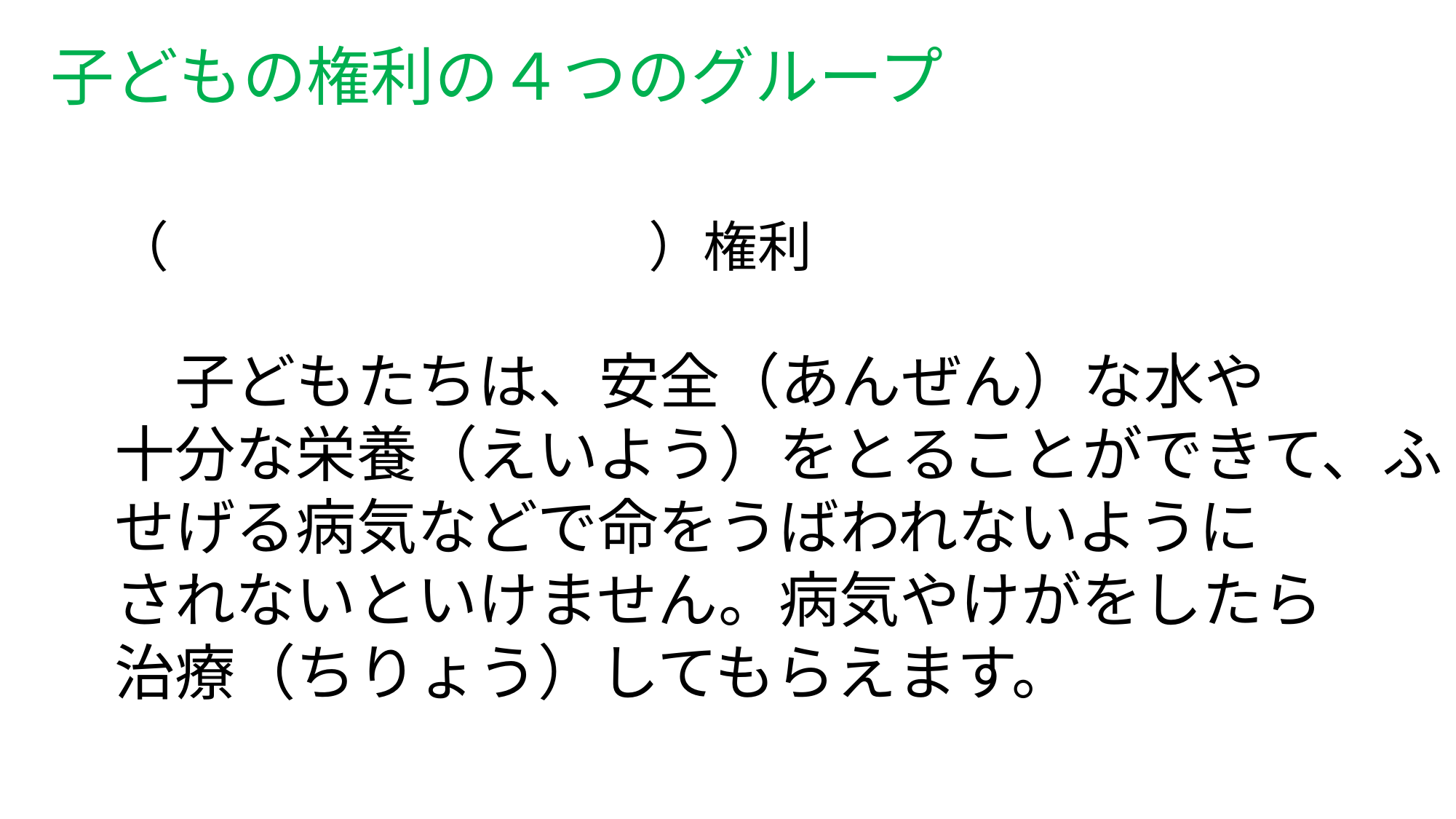

#
子どもの権利の４つのグループ

（　　　　                    ）権利

　子どもたちは、安全（あんぜん）な水や
十分な栄養（えいよう）をとることができて、ふせげる病気などで命をうばわれないように
されないといけません。病気やけがをしたら
治療（ちりょう）してもらえます。